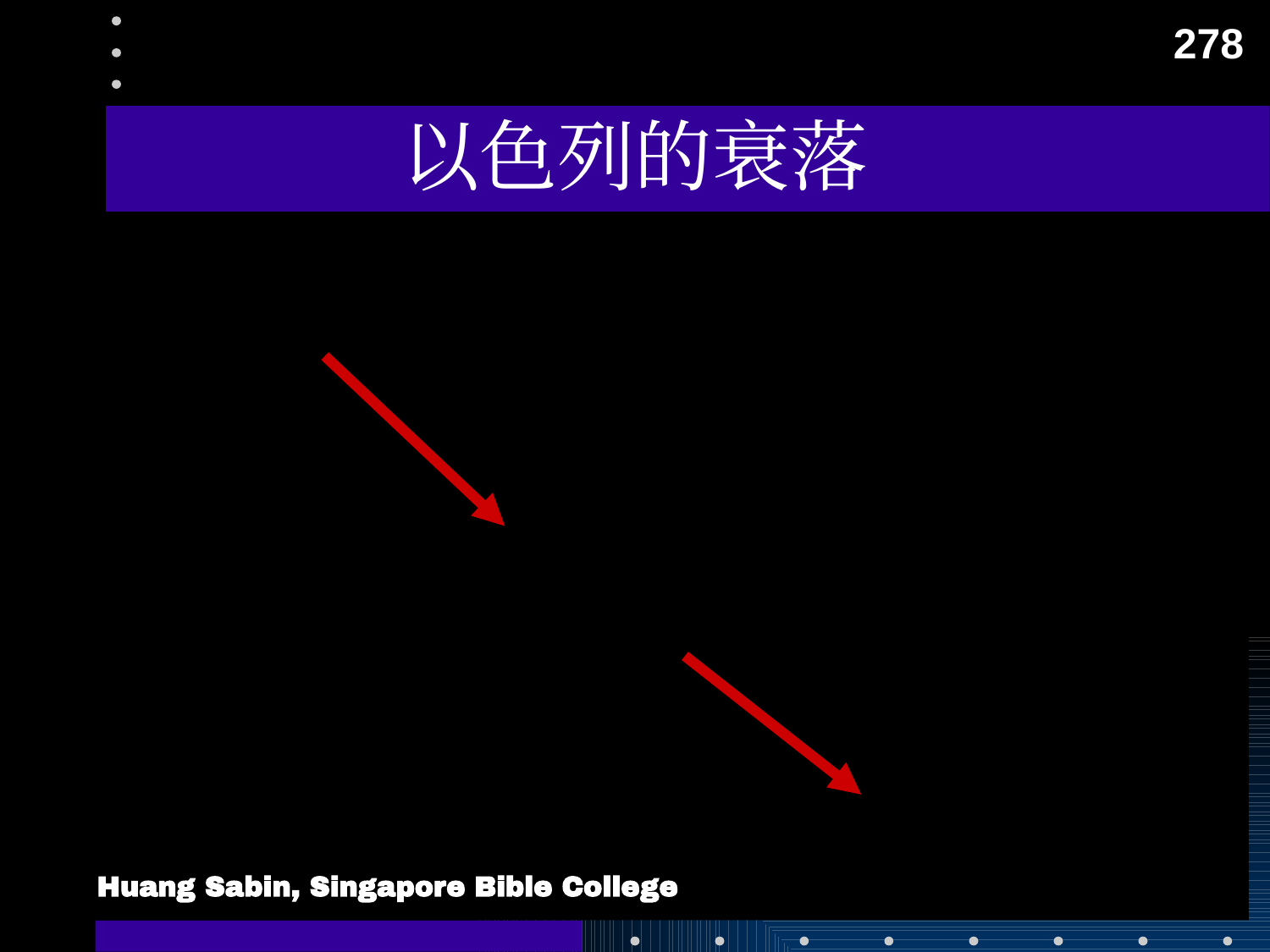

278
# 以色列的衰落

耶罗波安

亚哈

何西阿
Huang Sabin, Singapore Bible College